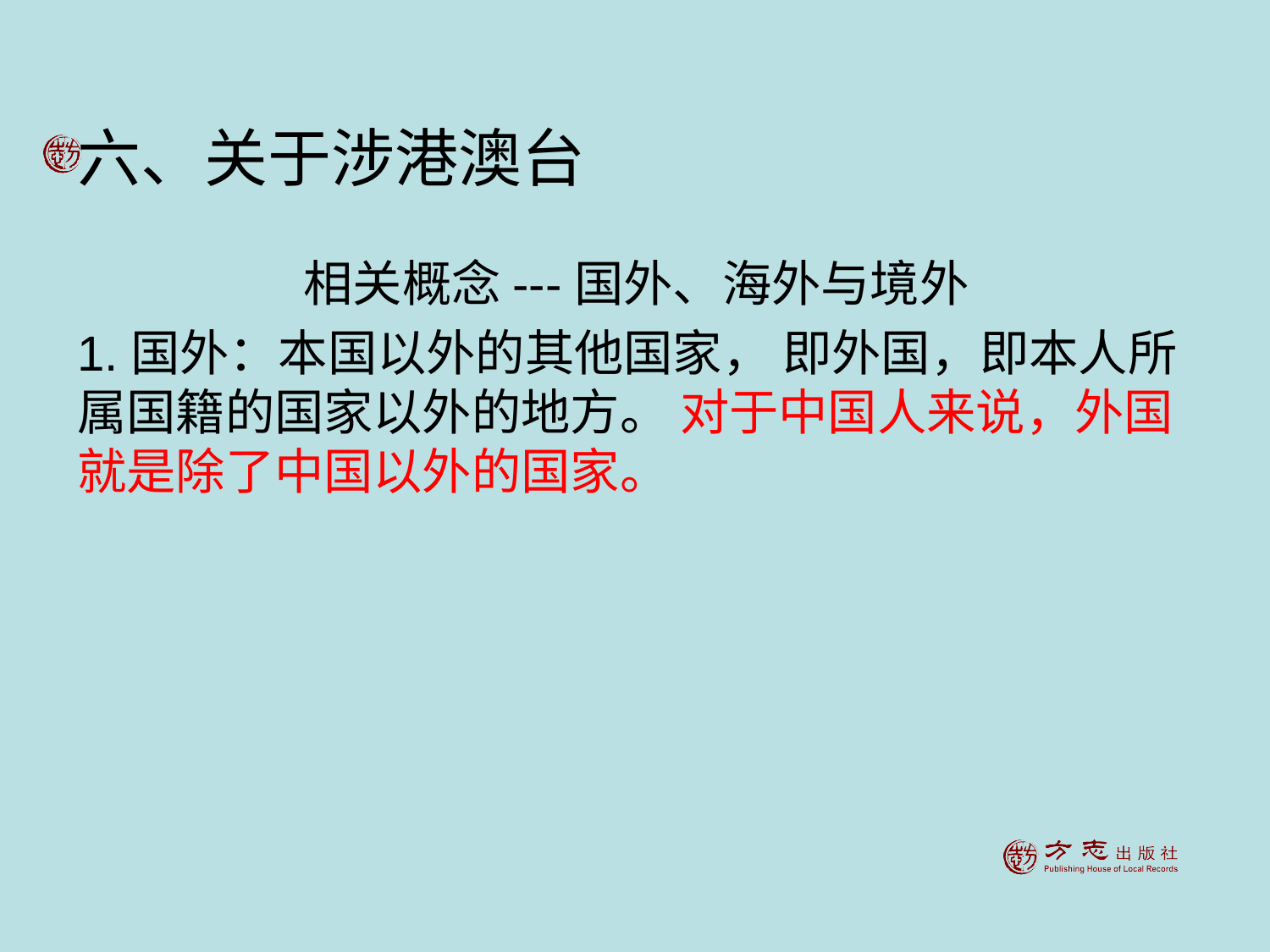

# 六、关于涉港澳台
相关概念---国外、海外与境外
1.国外：本国以外的其他国家， 即外国，即本人所属国籍的国家以外的地方。 对于中国人来说，外国就是除了中国以外的国家。